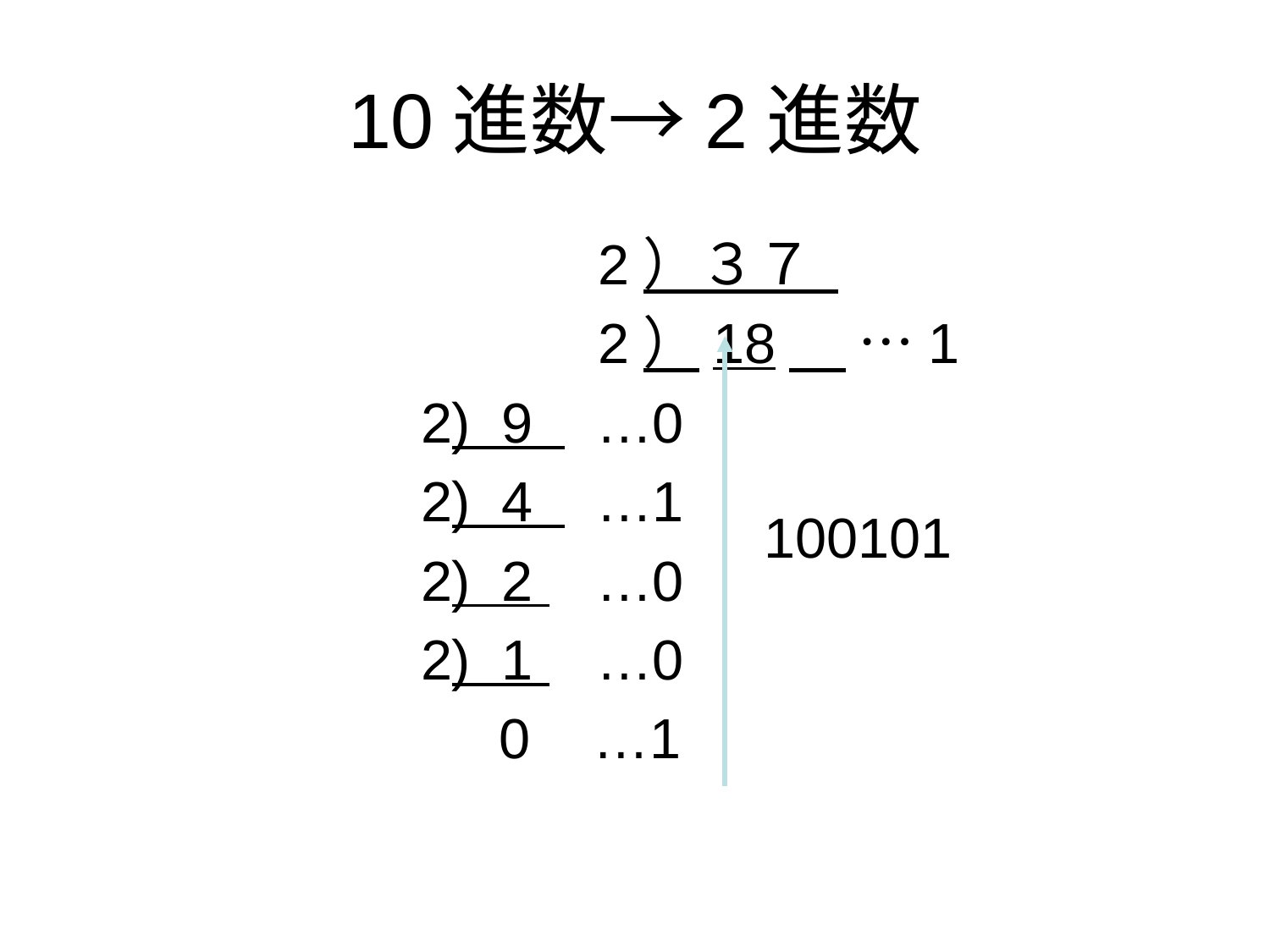

# 10進数→2進数
　　　　　　　　　2）３７
　　　　　　　　　2）18　 …1
                      2)  9    …0
                      2)  4    …1
                      2)  2    …0
                      2)  1    …0
                           0    …1

100101